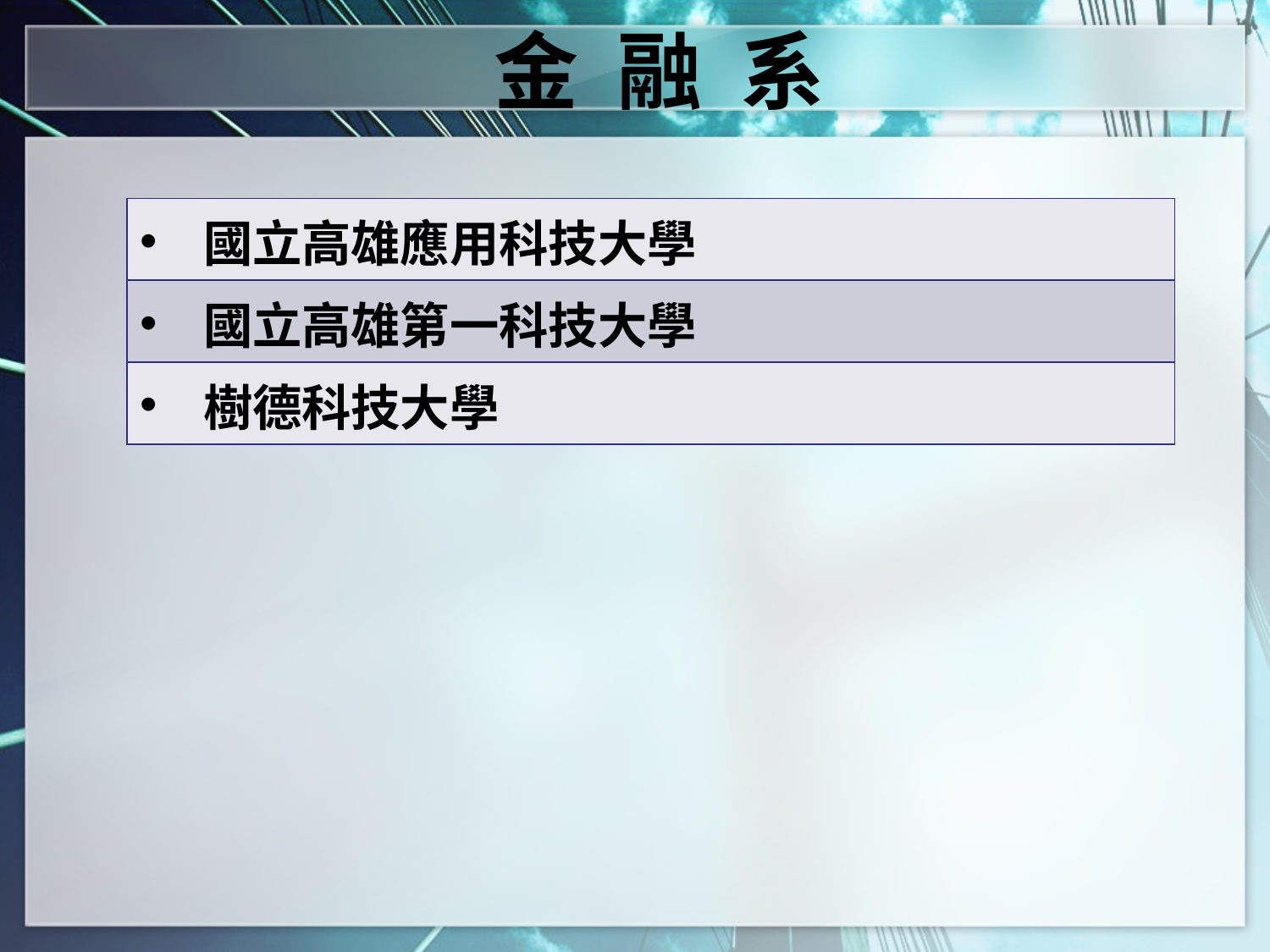

金  融  系
| 國立高雄應用科技大學 |
| --- |
| 國立高雄第一科技大學 |
| 樹德科技大學 |